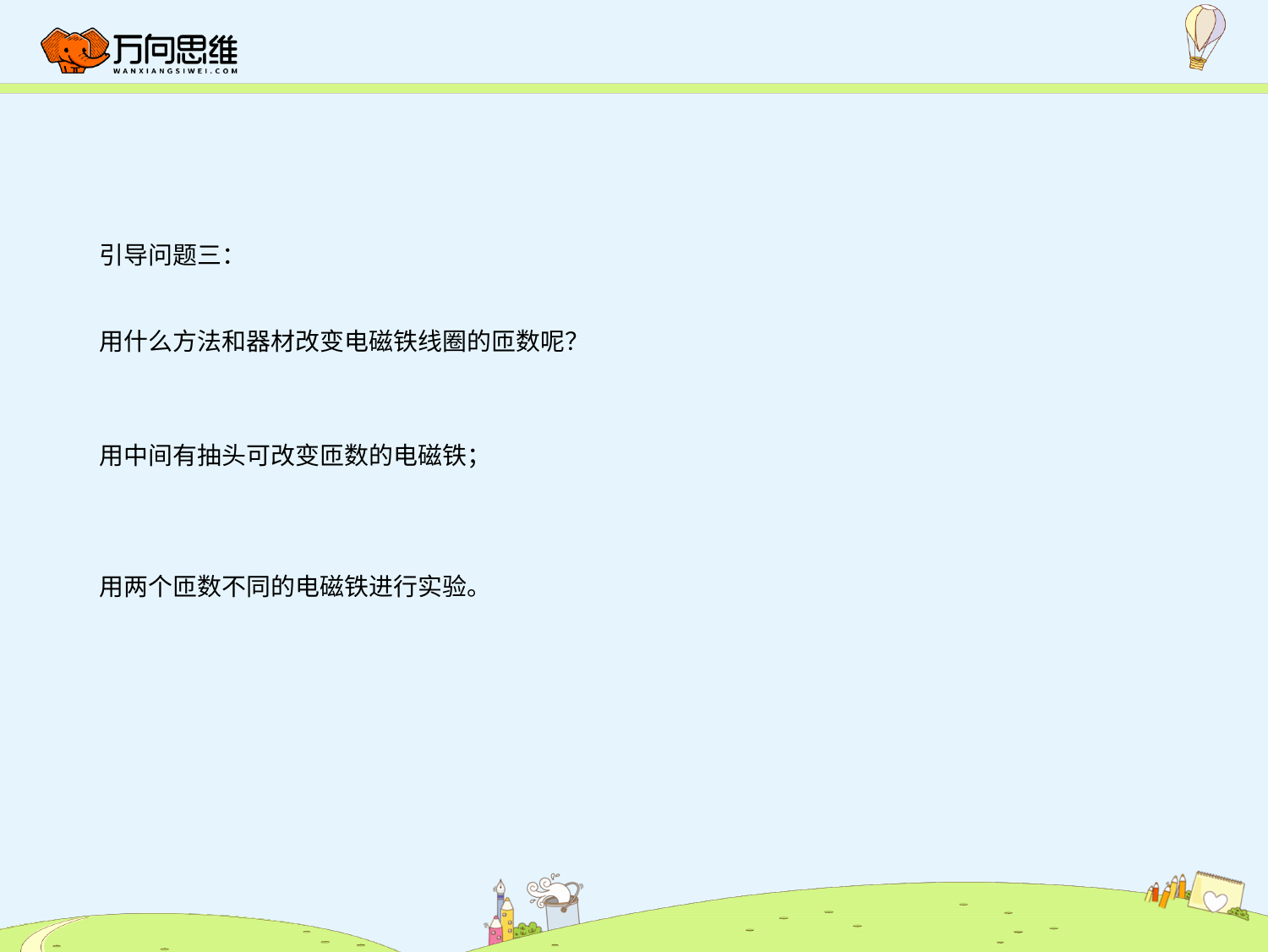

引导问题三：
用什么方法和器材改变电磁铁线圈的匝数呢？
用中间有抽头可改变匝数的电磁铁；
用两个匝数不同的电磁铁进行实验。